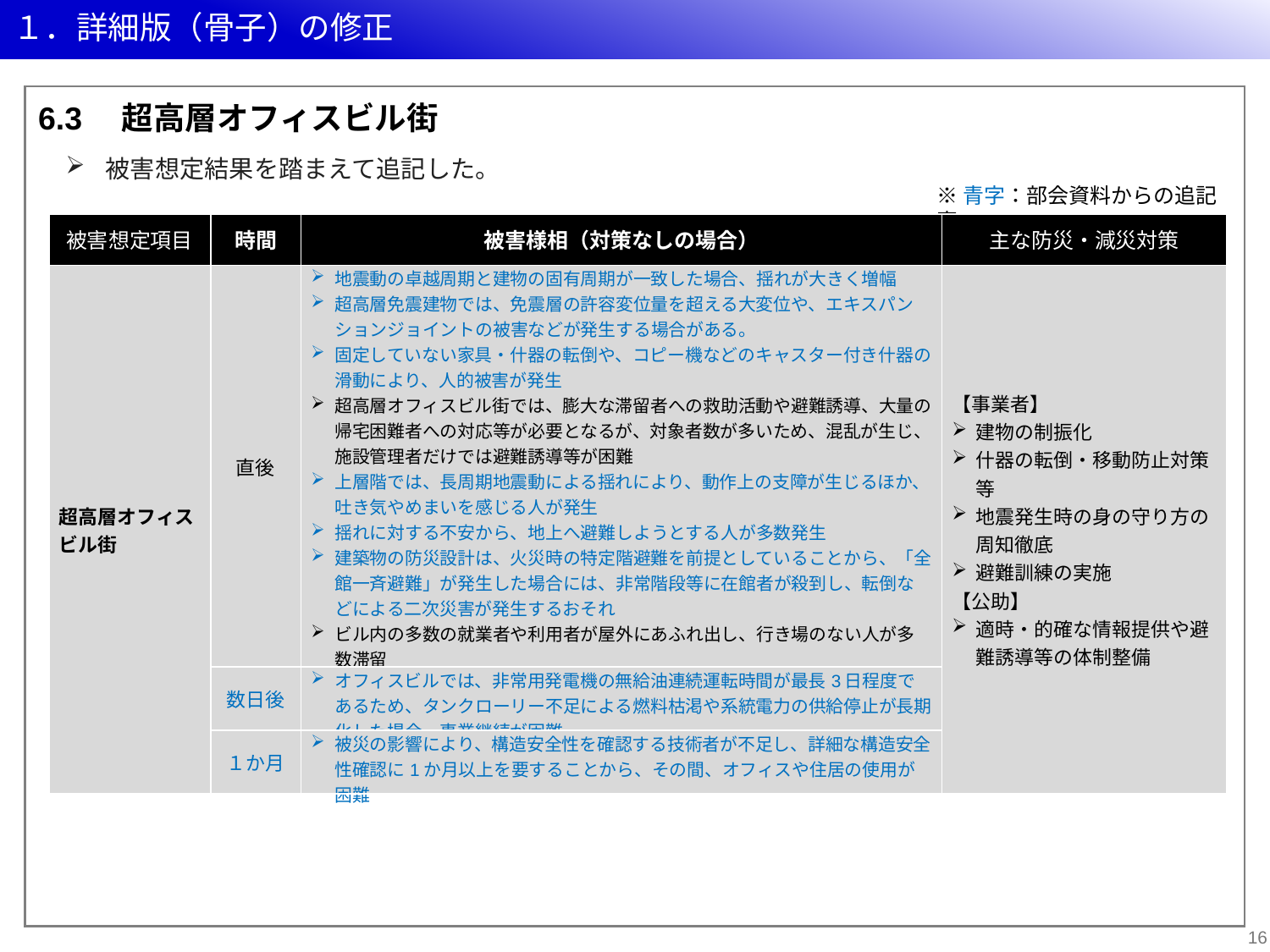

# １．詳細版（骨子）の修正
6.3　超高層オフィスビル街
被害想定結果を踏まえて追記した。
※青字：部会資料からの追記案
| 被害想定項目 | 時間 | 被害様相（対策なしの場合） | 主な防災・減災対策 |
| --- | --- | --- | --- |
| 超高層オフィスビル街 | 直後 | 地震動の卓越周期と建物の固有周期が一致した場合、揺れが大きく増幅 超高層免震建物では、免震層の許容変位量を超える大変位や、エキスパンションジョイントの被害などが発生する場合がある。 固定していない家具・什器の転倒や、コピー機などのキャスター付き什器の滑動により、人的被害が発生 超高層オフィスビル街では、膨大な滞留者への救助活動や避難誘導、大量の帰宅困難者への対応等が必要となるが、対象者数が多いため、混乱が生じ、施設管理者だけでは避難誘導等が困難 上層階では、長周期地震動による揺れにより、動作上の支障が生じるほか、吐き気やめまいを感じる人が発生 揺れに対する不安から、地上へ避難しようとする人が多数発生 建築物の防災設計は、火災時の特定階避難を前提としていることから、「全館一斉避難」が発生した場合には、非常階段等に在館者が殺到し、転倒などによる二次災害が発生するおそれ ビル内の多数の就業者や利用者が屋外にあふれ出し、行き場のない人が多数滞留 震度が大きくなくても、長周期地震動が発生した場合、中高層階を中心に、歩いたり動いたりすることが困難となるほどの、船に乗っているような大きくゆっくりとした揺れが長く続く | 【事業者】 建物の制振化 什器の転倒・移動防止対策等 地震発生時の身の守り方の周知徹底 避難訓練の実施 【公助】 適時・的確な情報提供や避難誘導等の体制整備 |
|  | 数日後 | オフィスビルでは、非常用発電機の無給油連続運転時間が最長3日程度であるため、タンクローリー不足による燃料枯渇や系統電力の供給停止が長期化した場合、事業継続が困難 |  |
|  | １か月 | 被災の影響により、構造安全性を確認する技術者が不足し、詳細な構造安全性確認に1か月以上を要することから、その間、オフィスや住居の使用が困難 |  |
16